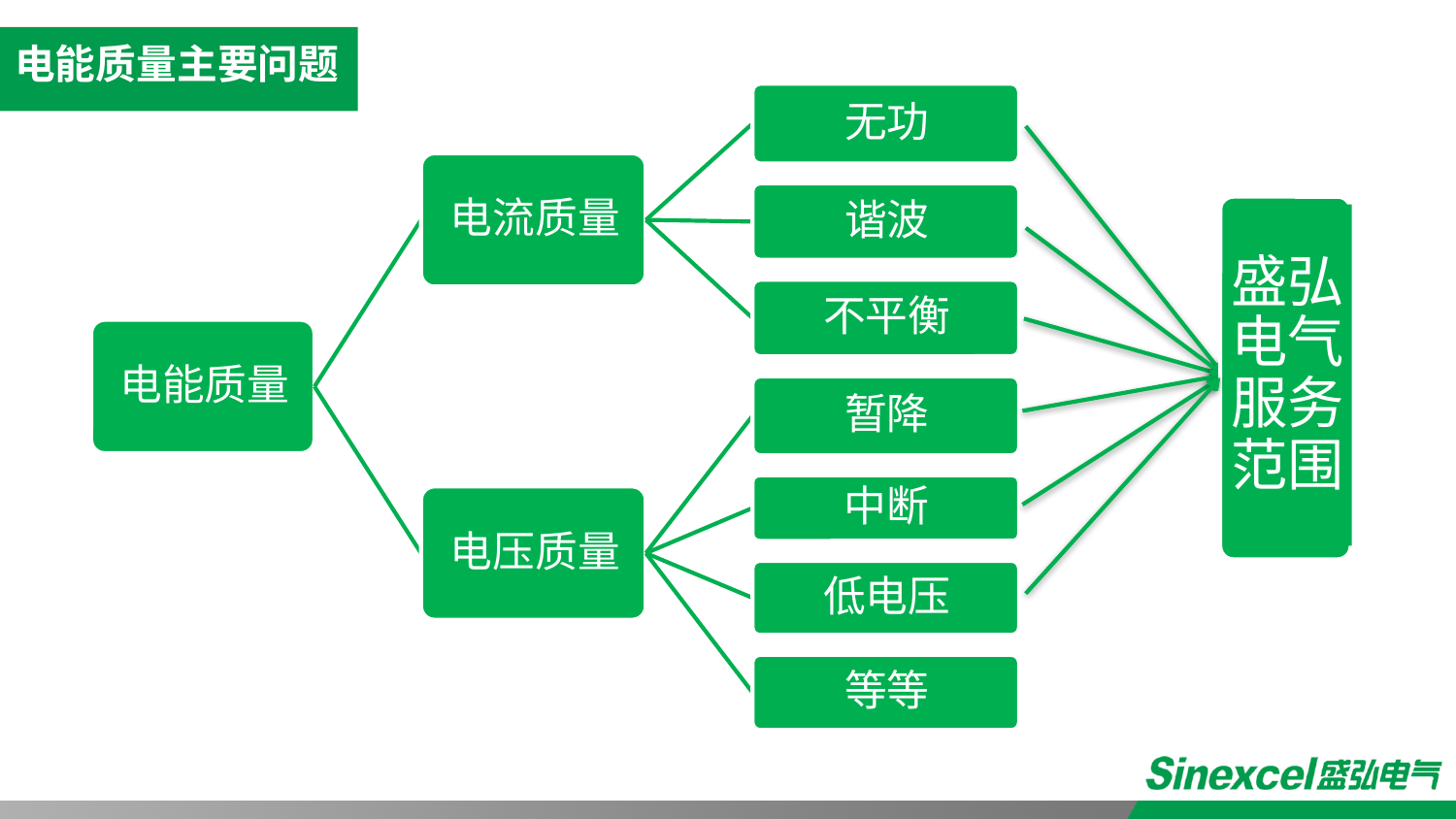

电能质量主要问题
电能质量

电流质量

无功

谐波

不平衡

电压质量

暂降

中断

低电压

等等

盛弘电气服务范围